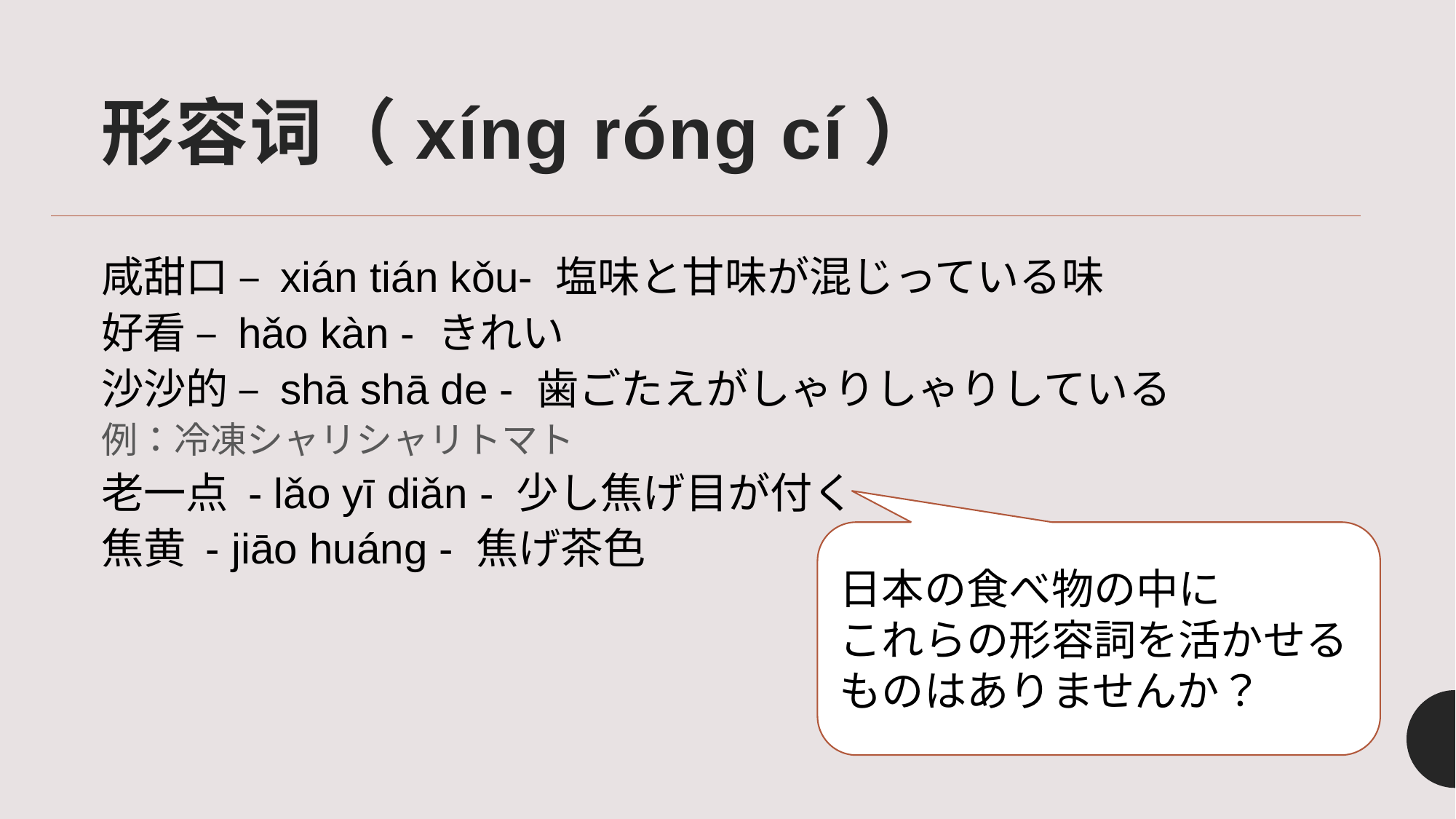

# 形容词（xíng róng cí）
咸甜口 – xián tián kǒu- 塩味と甘味が混じっている味
好看 – hǎo kàn - きれい
沙沙的 – shā shā de - 歯ごたえがしゃりしゃりしている
例：冷凍シャリシャリトマト
老一点 - lǎo yī diǎn - 少し焦げ目が付く
焦黄 - jiāo huáng - 焦げ茶色
日本の食べ物の中に
これらの形容詞を活かせるものはありませんか？